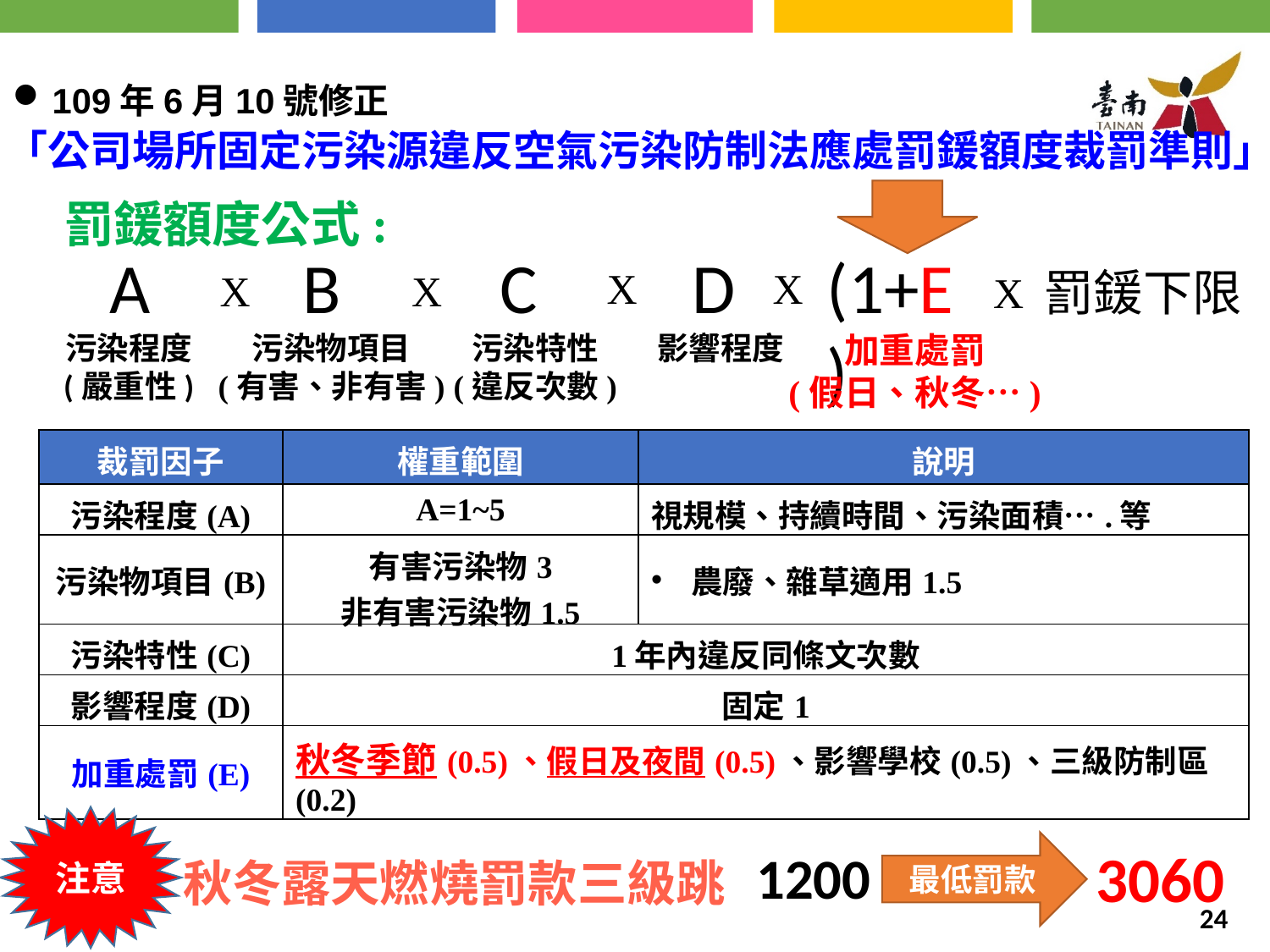

109年6月10號修正
「公司場所固定污染源違反空氣污染防制法應處罰鍰額度裁罰準則」

罰鍰額度公式:
A
B
C
D
(1+E)
X
X
罰鍰下限
X
X
X
污染程度
(嚴重性)
污染物項目
(有害、非有害)
污染特性
(違反次數)
影響程度
加重處罰
(假日、秋冬…)
| 裁罰因子 | 權重範圍 | 說明 |
| --- | --- | --- |
| 污染程度(A) | A=1~5 | 視規模、持續時間、污染面積….等 |
| 污染物項目(B) | 有害污染物3 非有害污染物1.5 | 農廢、雜草適用1.5 |
| 污染特性(C) | 1年內違反同條文次數 |  |
| 影響程度(D) | 固定1 |  |
| 加重處罰(E) | 秋冬季節(0.5)、假日及夜間(0.5)、影響學校(0.5)、三級防制區(0.2) |  |
注意
最低罰款
3060
1200
秋冬露天燃燒罰款三級跳
24